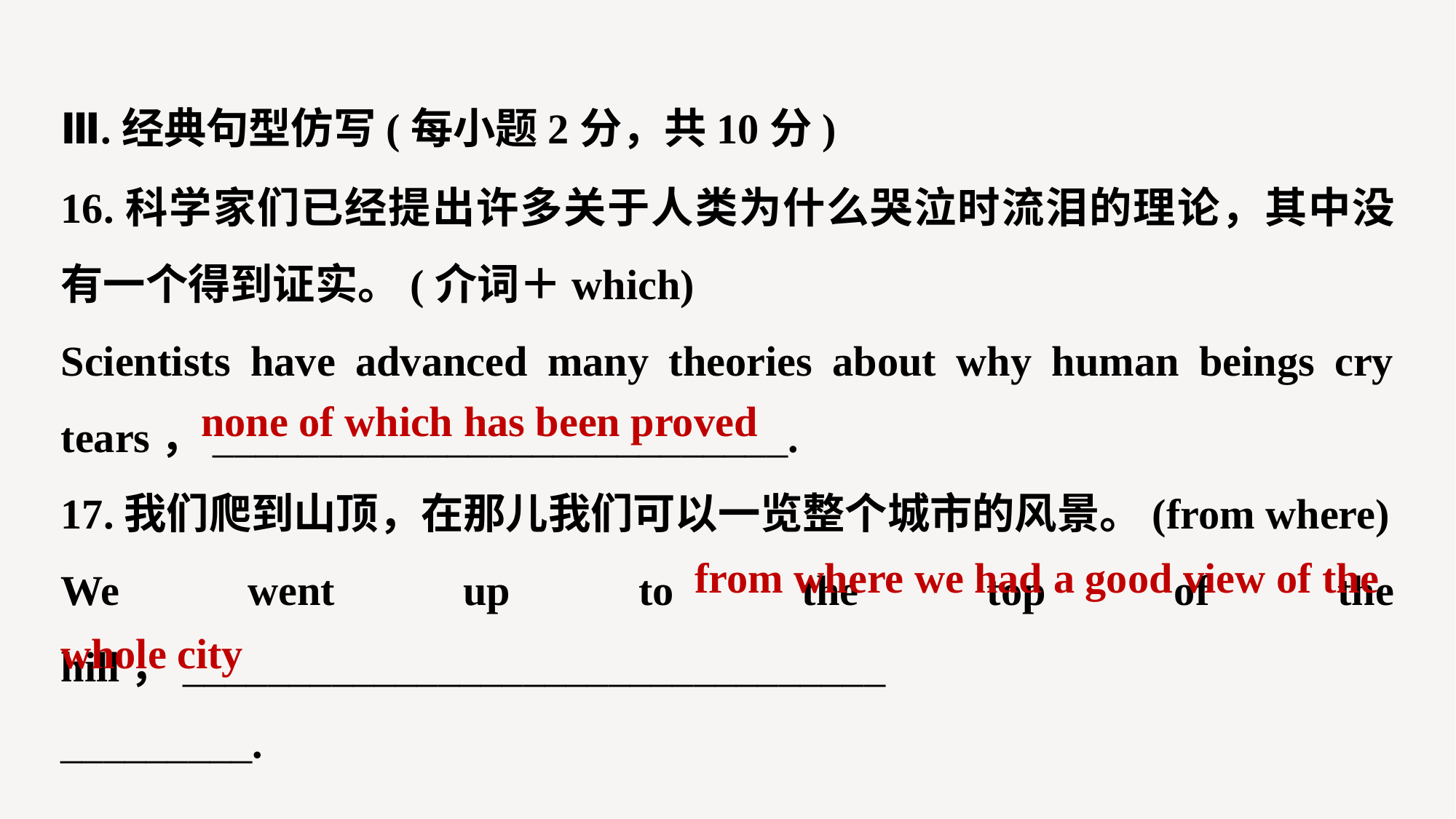

Ⅲ.经典句型仿写(每小题2分，共10分)
16.科学家们已经提出许多关于人类为什么哭泣时流泪的理论，其中没有一个得到证实。(介词＋which)
Scientists have advanced many theories about why human beings cry tears，___________________________.
17.我们爬到山顶，在那儿我们可以一览整个城市的风景。(from where)
We went up to the top of the hill，_________________________________
_________.
none of which has been proved
from where we had a good view of the
whole city